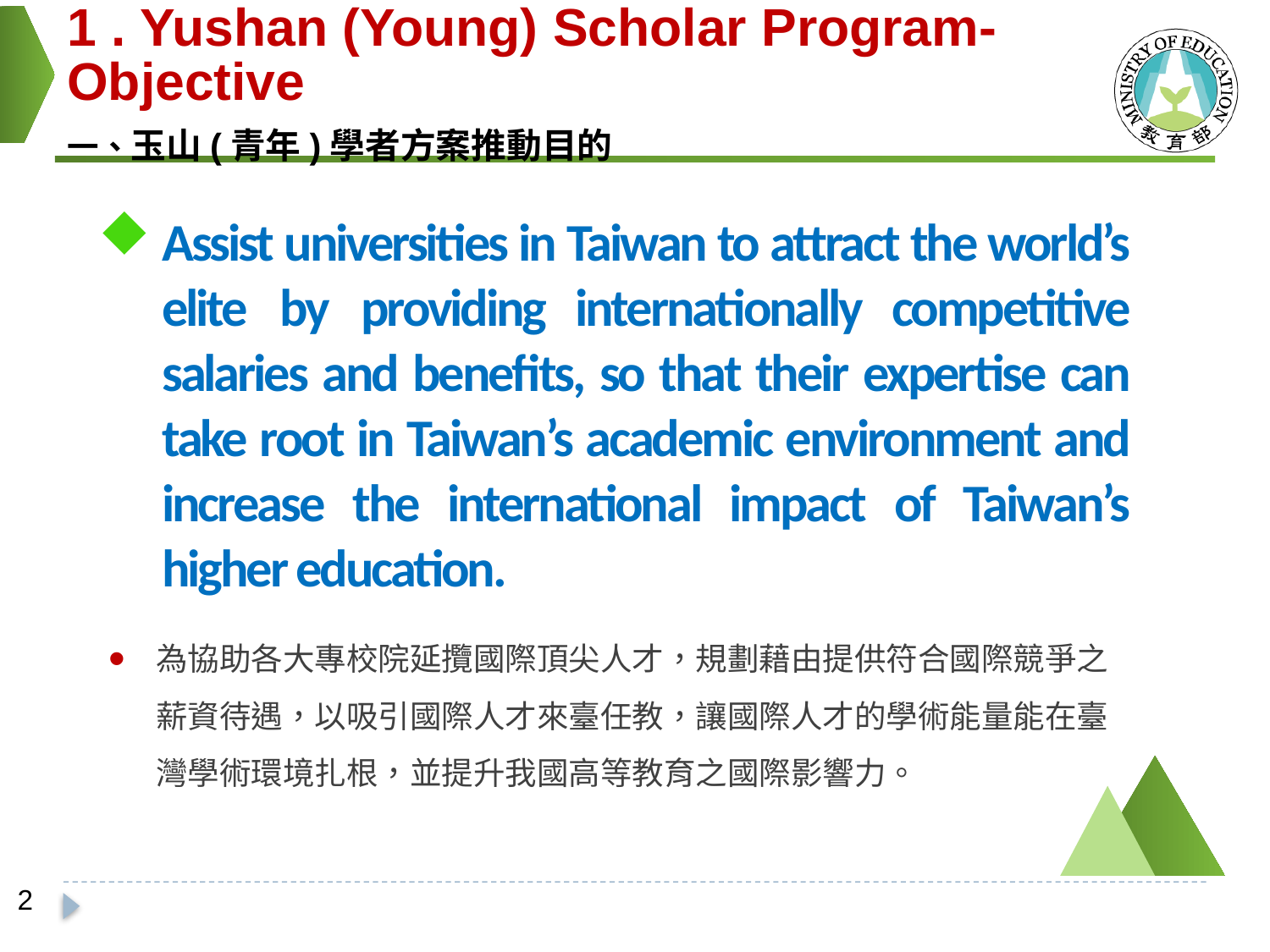

1 . Yushan (Young) Scholar Program-Objective
一、玉山(青年)學者方案推動目的

Assist universities in Taiwan to attract the world’s elite by providing internationally competitive salaries and benefits, so that their expertise can take root in Taiwan’s academic environment and increase the international impact of Taiwan’s higher education.
為協助各大專校院延攬國際頂尖人才，規劃藉由提供符合國際競爭之薪資待遇，以吸引國際人才來臺任教，讓國際人才的學術能量能在臺灣學術環境扎根，並提升我國高等教育之國際影響力。

2